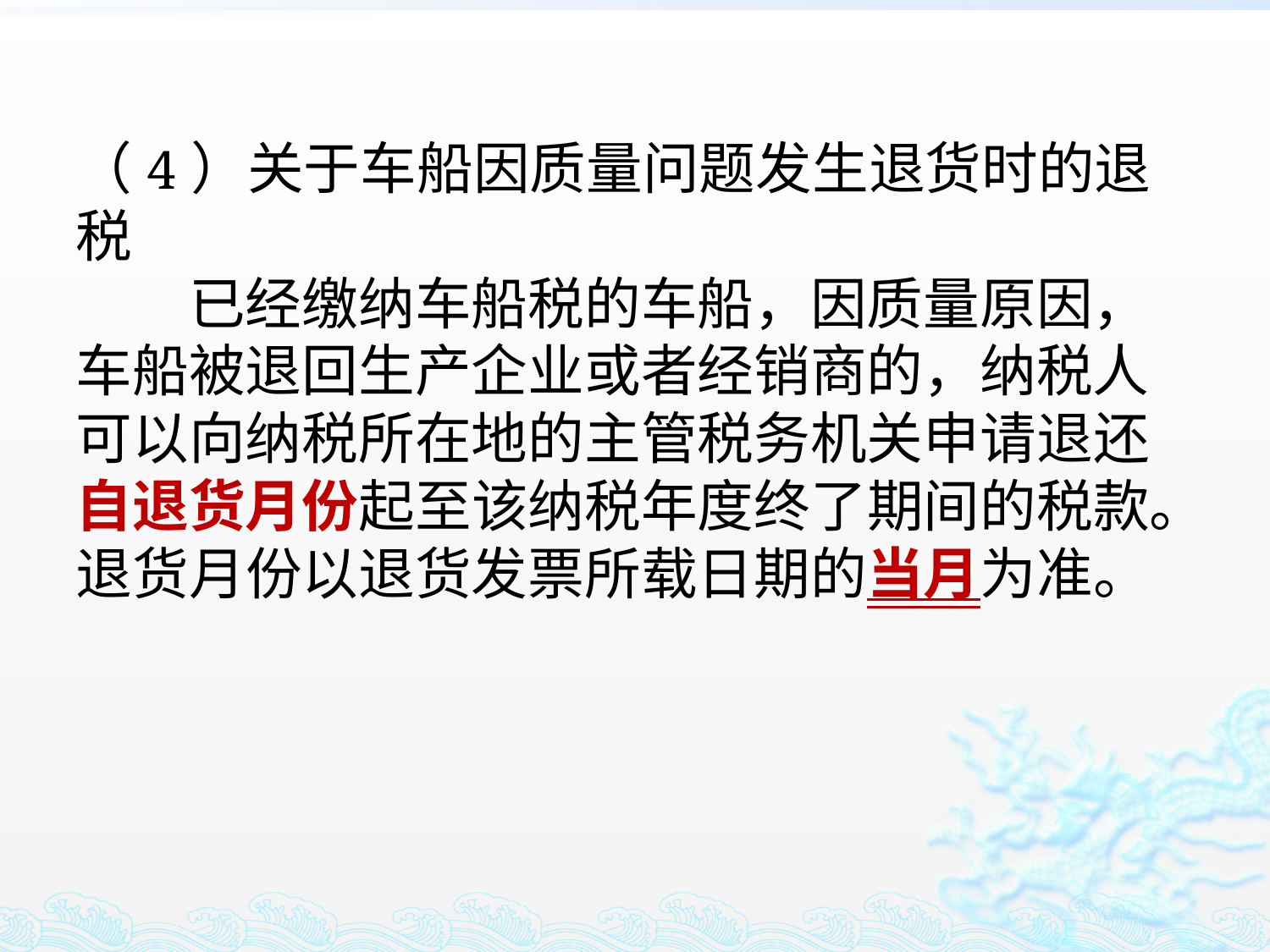

（4）关于车船因质量问题发生退货时的退税
　　已经缴纳车船税的车船，因质量原因，车船被退回生产企业或者经销商的，纳税人可以向纳税所在地的主管税务机关申请退还自退货月份起至该纳税年度终了期间的税款。退货月份以退货发票所载日期的当月为准。